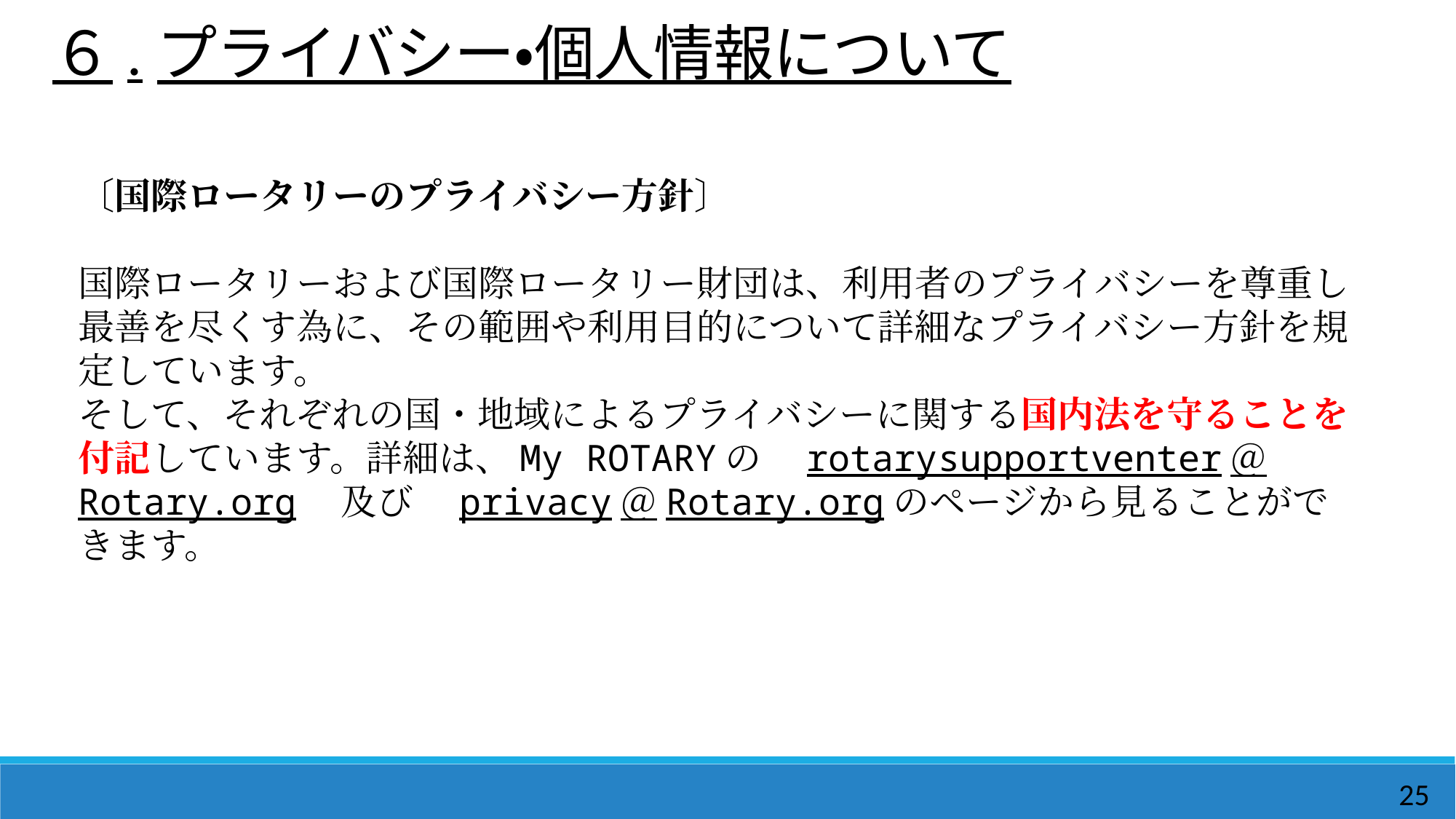

６.プライバシー・個人情報について
〔国際ロータリーのプライバシー方針〕

国際ロータリーおよび国際ロータリー財団は、利用者のプライバシーを尊重し最善を尽くす為に、その範囲や利用目的について詳細なプライバシー方針を規定しています。
そして、それぞれの国・地域によるプライバシーに関する国内法を守ることを付記しています。詳細は、My ROTARYの　rotarysupportventer＠Rotary.org　及び　privacy＠Rotary.orgのページから見ることができます。

25